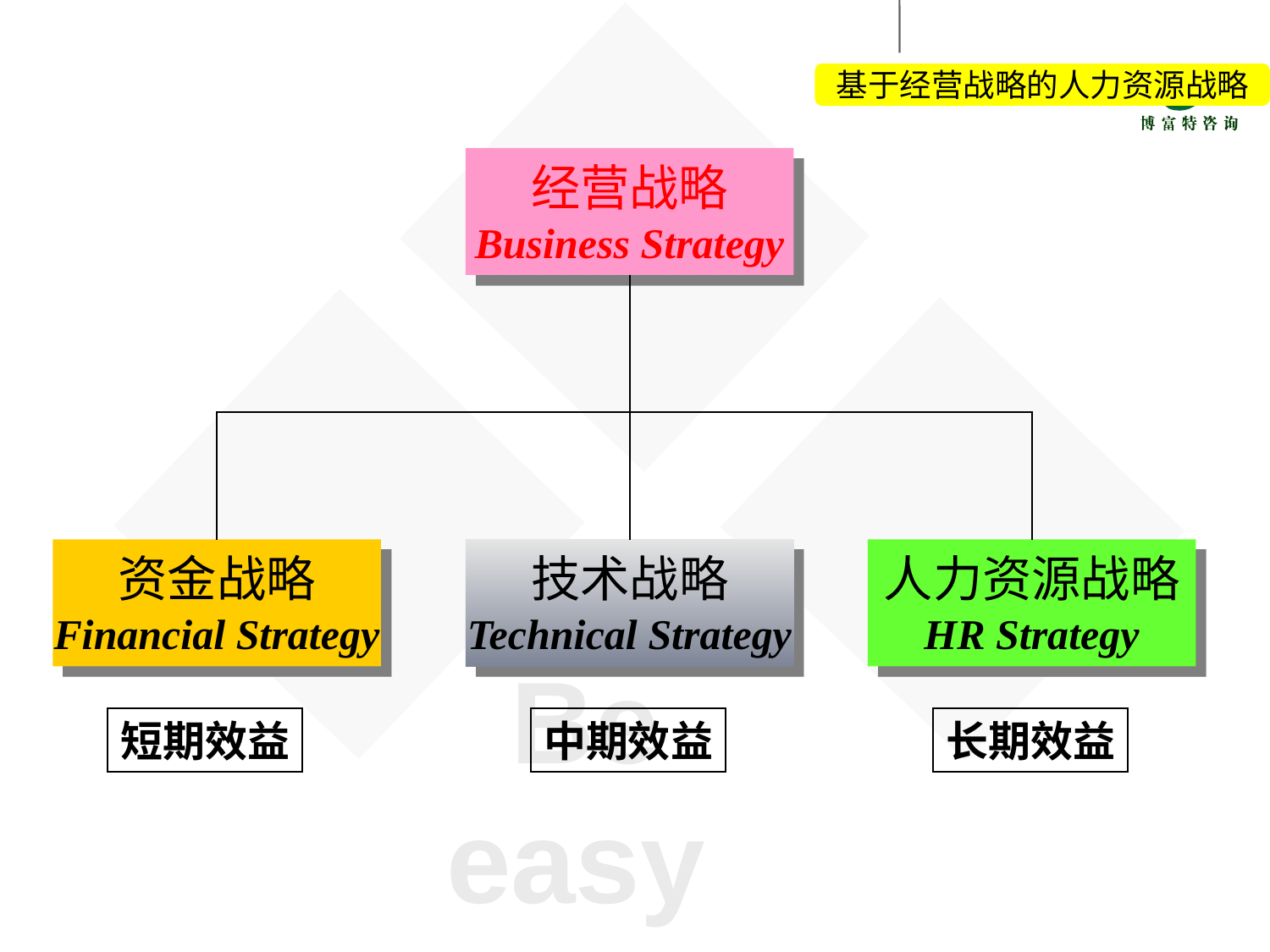

基于经营战略的人力资源战略
经营战略
Business Strategy
资金战略
Financial Strategy
技术战略
Technical Strategy
人力资源战略
HR Strategy
短期效益
中期效益
长期效益